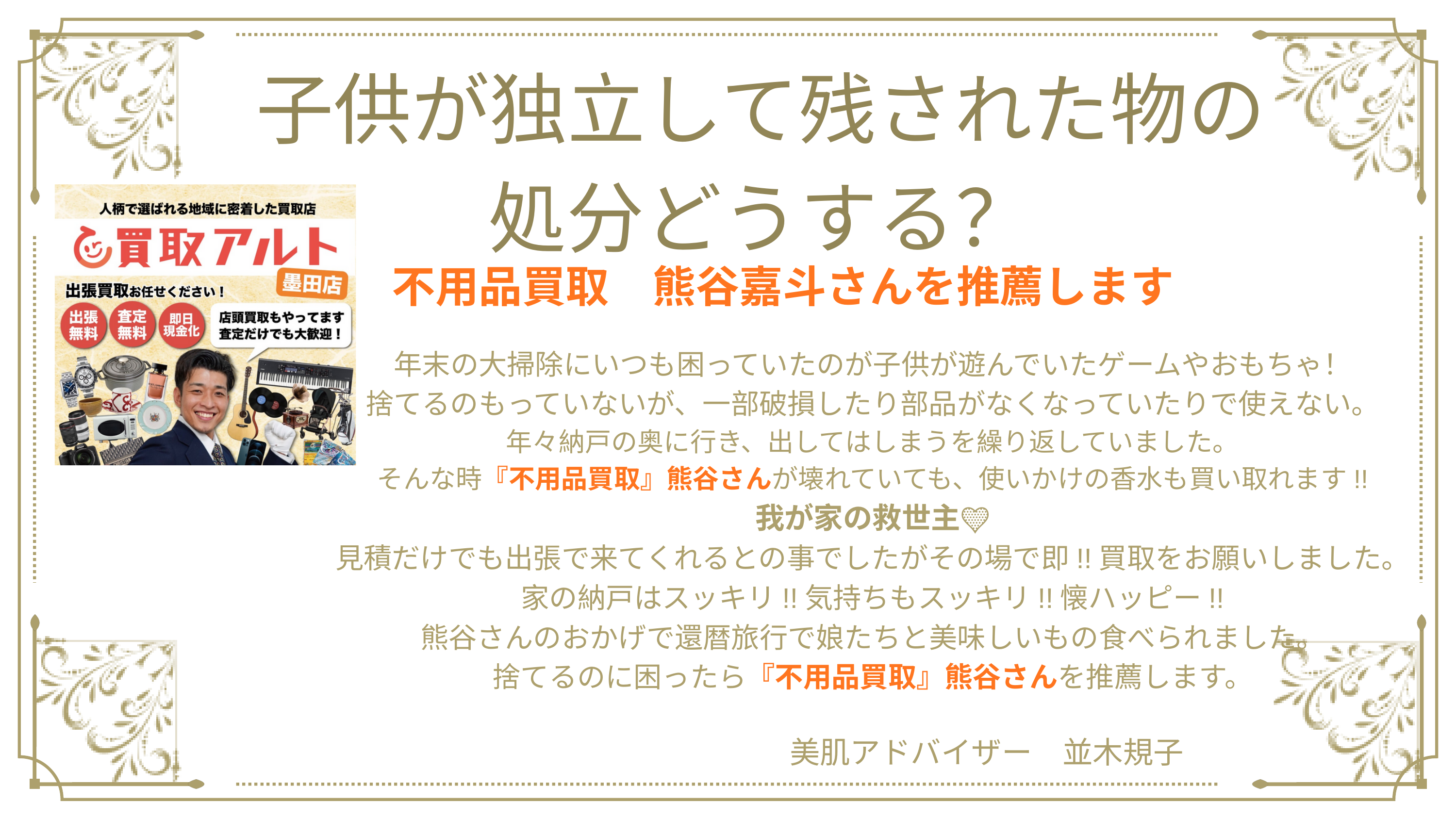

子供が独立して残された物の
処分どうする？

不用品買取　熊谷嘉斗さんを推薦します
年末の大掃除にいつも困っていたのが子供が遊んでいたゲームやおもちゃ！
捨てるのもっていないが、一部破損したり部品がなくなっていたりで使えない。
年々納戸の奥に行き、出してはしまうを繰り返していました。
そんな時『不用品買取』熊谷さんが壊れていても、使いかけの香水も買い取れます!!
我が家の救世主💛
見積だけでも出張で来てくれるとの事でしたがその場で即!!買取をお願いしました。
家の納戸はスッキリ!!気持ちもスッキリ!!懐ハッピー!!
熊谷さんのおかげで還暦旅行で娘たちと美味しいもの食べられました。
捨てるのに困ったら『不用品買取』熊谷さんを推薦します。

美肌アドバイザー　並木規子